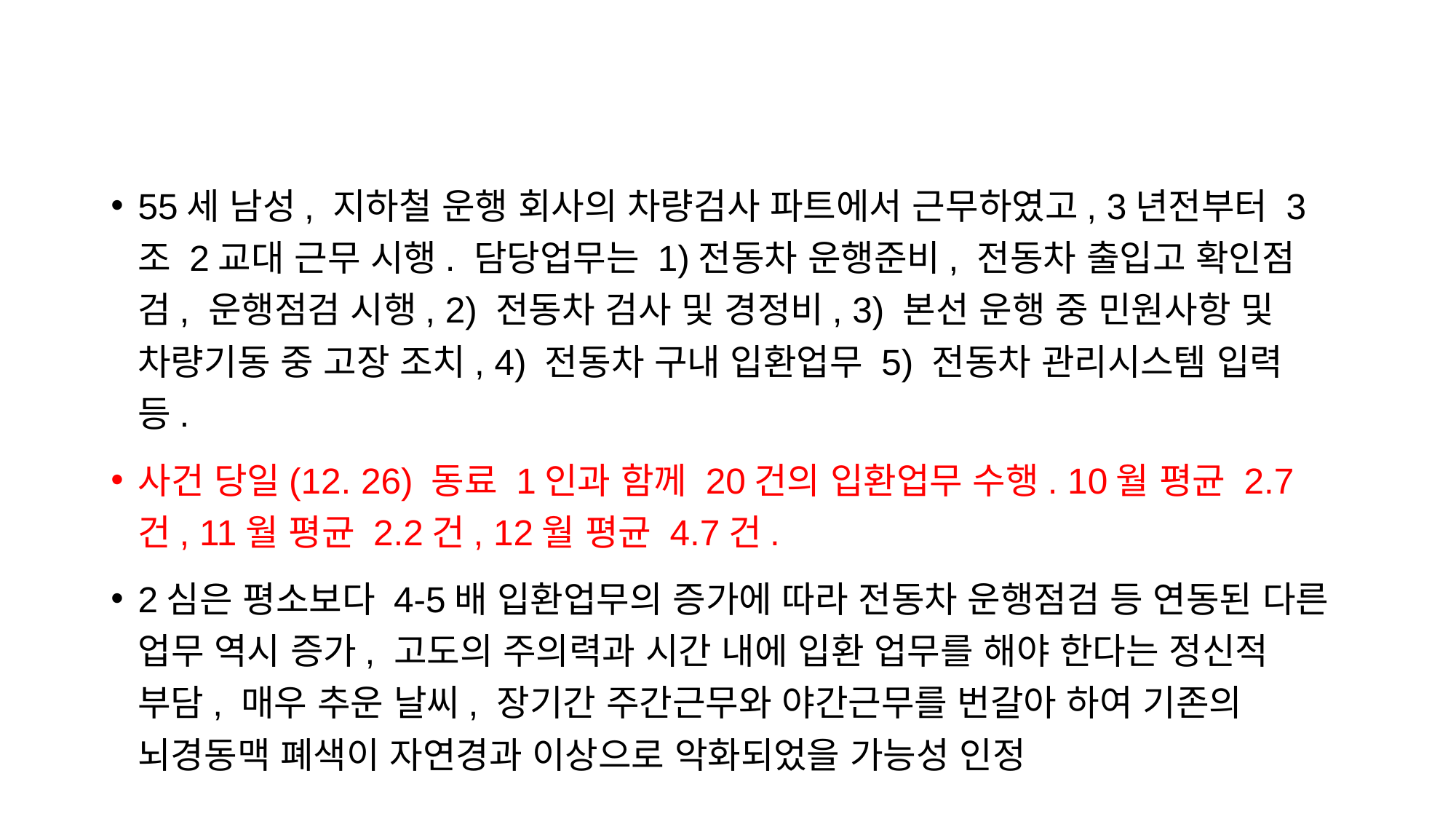

#
55세 남성, 지하철 운행 회사의 차량검사 파트에서 근무하였고, 3년전부터 3조 2교대 근무 시행. 담당업무는 1)전동차 운행준비, 전동차 출입고 확인점검, 운행점검 시행, 2) 전동차 검사 및 경정비, 3) 본선 운행 중 민원사항 및 차량기동 중 고장 조치, 4) 전동차 구내 입환업무 5) 전동차 관리시스템 입력 등.
사건 당일(12. 26) 동료 1인과 함께 20건의 입환업무 수행. 10월 평균 2.7건, 11월 평균 2.2건, 12월 평균 4.7건.
2심은 평소보다 4-5배 입환업무의 증가에 따라 전동차 운행점검 등 연동된 다른 업무 역시 증가, 고도의 주의력과 시간 내에 입환 업무를 해야 한다는 정신적 부담, 매우 추운 날씨, 장기간 주간근무와 야간근무를 번갈아 하여 기존의 뇌경동맥 폐색이 자연경과 이상으로 악화되었을 가능성 인정